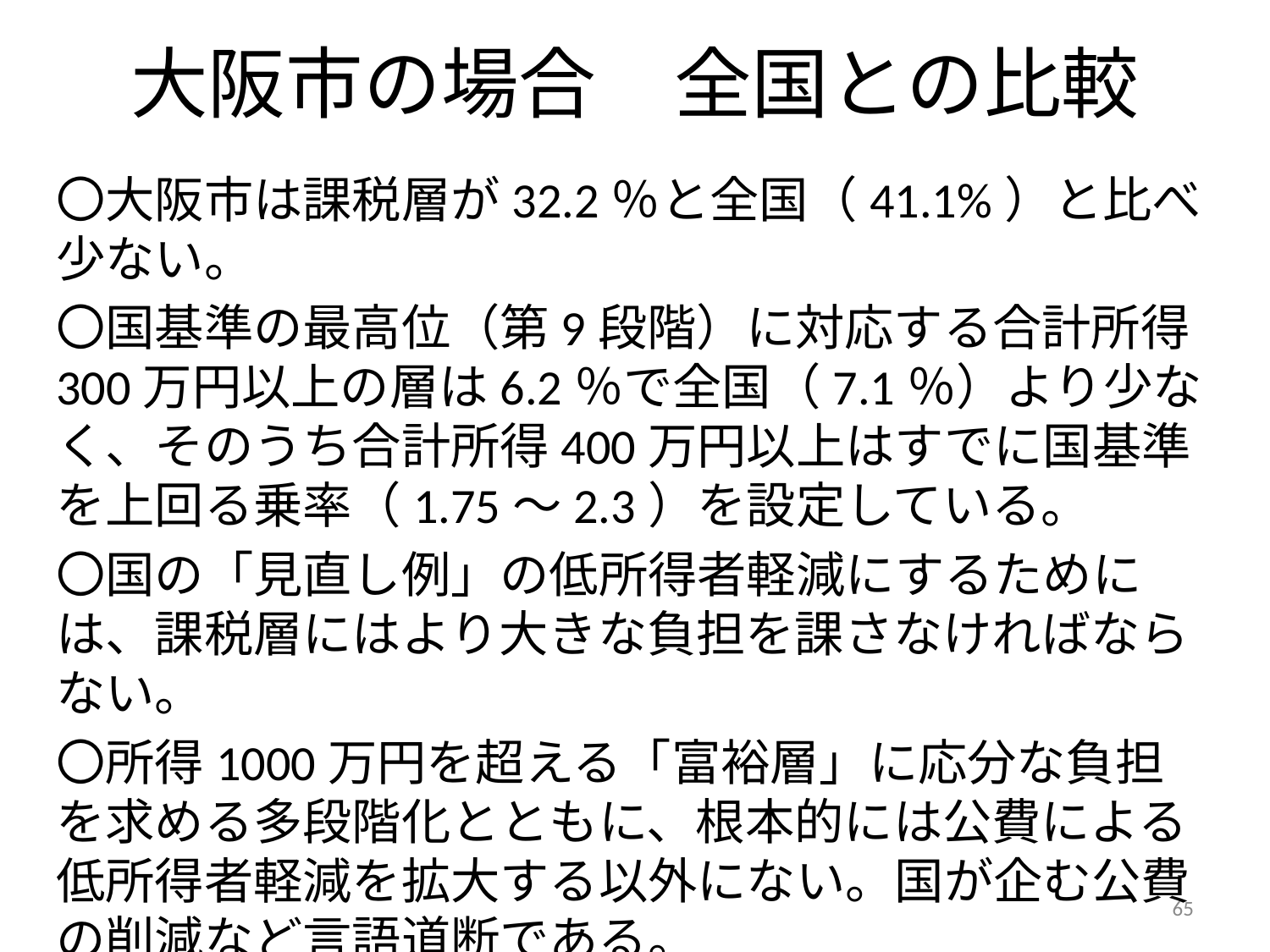

# 大阪市の場合　全国との比較
〇大阪市は課税層が32.2％と全国（41.1%）と比べ少ない。
〇国基準の最高位（第9段階）に対応する合計所得300万円以上の層は6.2％で全国（7.1％）より少なく、そのうち合計所得400万円以上はすでに国基準を上回る乗率（1.75～2.3）を設定している。
〇国の「見直し例」の低所得者軽減にするためには、課税層にはより大きな負担を課さなければならない。
〇所得1000万円を超える「富裕層」に応分な負担を求める多段階化とともに、根本的には公費による低所得者軽減を拡大する以外にない。国が企む公費の削減など言語道断である。
65